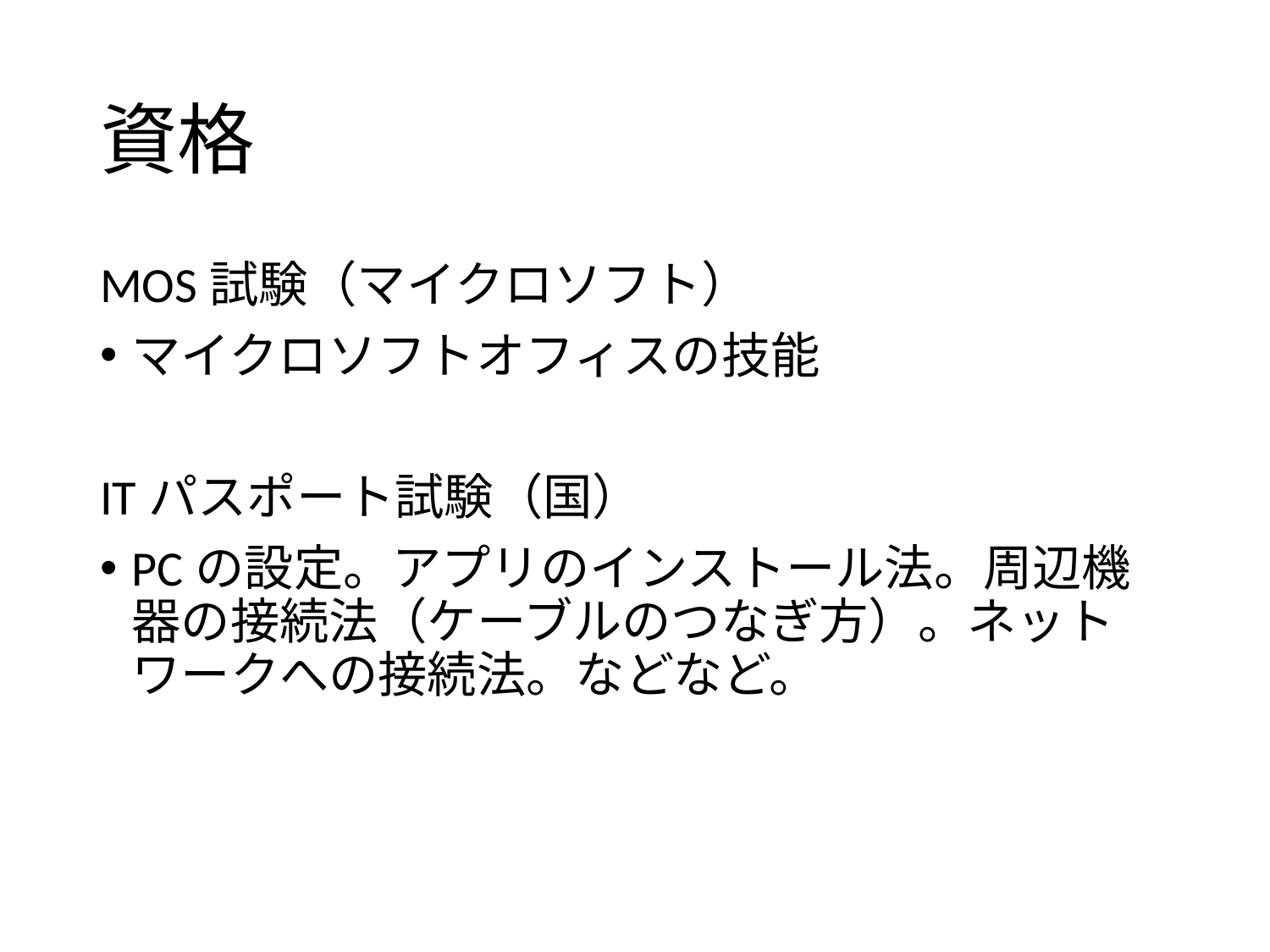

# 資格
MOS試験（マイクロソフト）
マイクロソフトオフィスの技能

ITパスポート試験（国）
PCの設定。アプリのインストール法。周辺機器の接続法（ケーブルのつなぎ方）。ネットワークへの接続法。などなど。